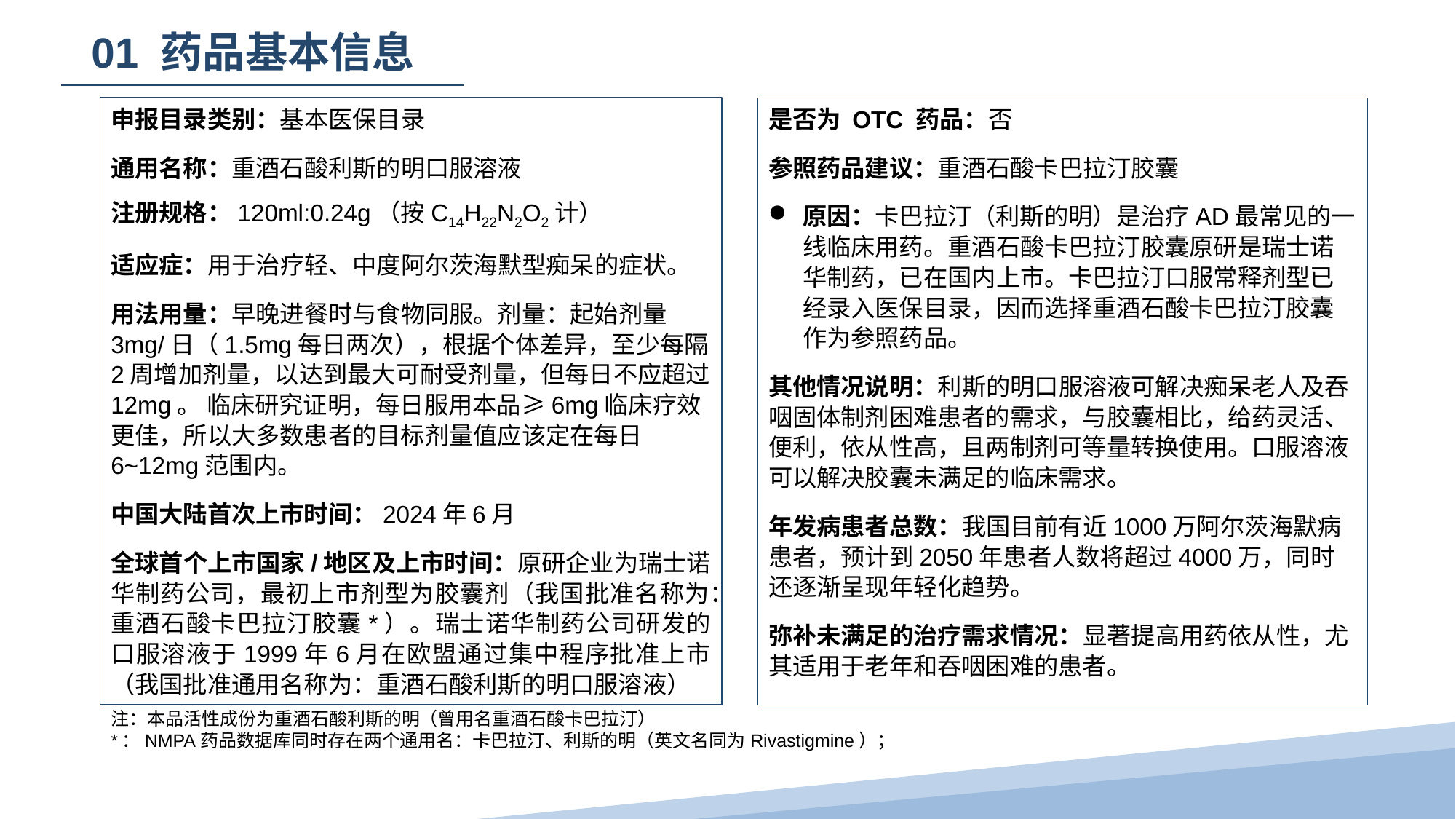

01 药品基本信息
申报目录类别：基本医保目录
通用名称：重酒石酸利斯的明口服溶液
注册规格：120ml:0.24g（按C14H22N2O2计）
适应症：用于治疗轻、中度阿尔茨海默型痴呆的症状。
用法用量：早晚进餐时与食物同服。剂量：起始剂量3mg/日（1.5mg每日两次），根据个体差异，至少每隔2周增加剂量，以达到最大可耐受剂量，但每日不应超过12mg。 临床研究证明，每日服用本品≥6mg临床疗效更佳，所以大多数患者的目标剂量值应该定在每日6~12mg范围内。
中国大陆首次上市时间：2024年6月
全球首个上市国家/地区及上市时间：原研企业为瑞士诺华制药公司，最初上市剂型为胶囊剂（我国批准名称为：重酒石酸卡巴拉汀胶囊*）。瑞士诺华制药公司研发的口服溶液于1999年6月在欧盟通过集中程序批准上市（我国批准通用名称为：重酒石酸利斯的明口服溶液）

是否为 OTC 药品：否
参照药品建议：重酒石酸卡巴拉汀胶囊
原因：卡巴拉汀（利斯的明）是治疗AD最常见的一线临床用药。重酒石酸卡巴拉汀胶囊原研是瑞士诺华制药，已在国内上市。卡巴拉汀口服常释剂型已经录入医保目录，因而选择重酒石酸卡巴拉汀胶囊作为参照药品。
其他情况说明：利斯的明口服溶液可解决痴呆老人及吞咽固体制剂困难患者的需求，与胶囊相比，给药灵活、便利，依从性高，且两制剂可等量转换使用。口服溶液可以解决胶囊未满足的临床需求。
年发病患者总数：我国目前有近1000万阿尔茨海默病患者，预计到2050年患者人数将超过4000万，同时还逐渐呈现年轻化趋势。
弥补未满足的治疗需求情况：显著提高用药依从性，尤其适用于老年和吞咽困难的患者。

注：本品活性成份为重酒石酸利斯的明（曾用名重酒石酸卡巴拉汀）
*：NMPA药品数据库同时存在两个通用名：卡巴拉汀、利斯的明（英文名同为Rivastigmine）；